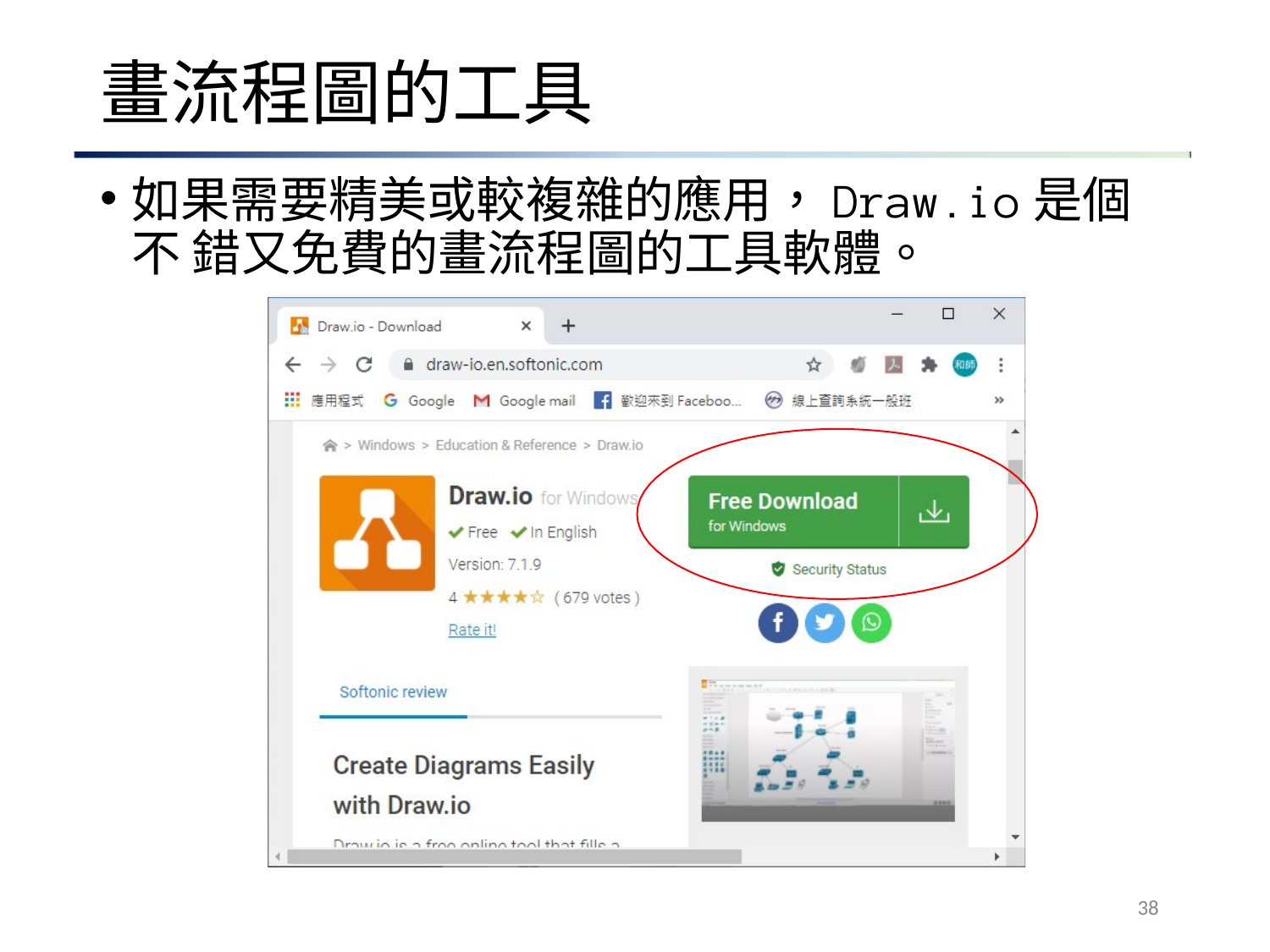

# 畫流程圖的工具
如果需要精美或較複雜的應用，Draw.io是個不 錯又免費的畫流程圖的工具軟體。

38